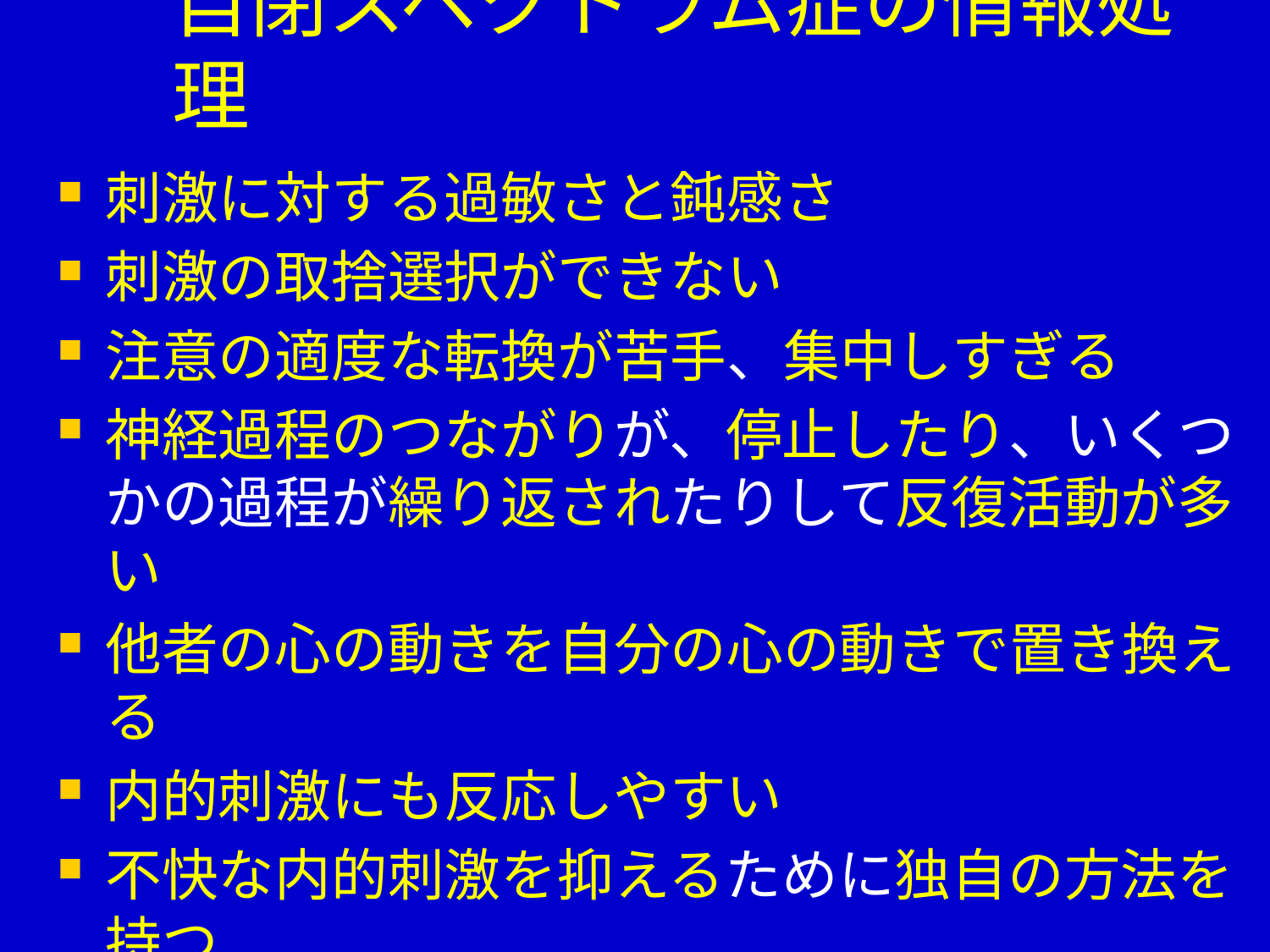

# 自閉スペクトラム症の情報処理
刺激に対する過敏さと鈍感さ
刺激の取捨選択ができない
注意の適度な転換が苦手、集中しすぎる
神経過程のつながりが、停止したり、いくつかの過程が繰り返されたりして反復活動が多い
他者の心の動きを自分の心の動きで置き換える
内的刺激にも反応しやすい
不快な内的刺激を抑えるために独自の方法を持つ